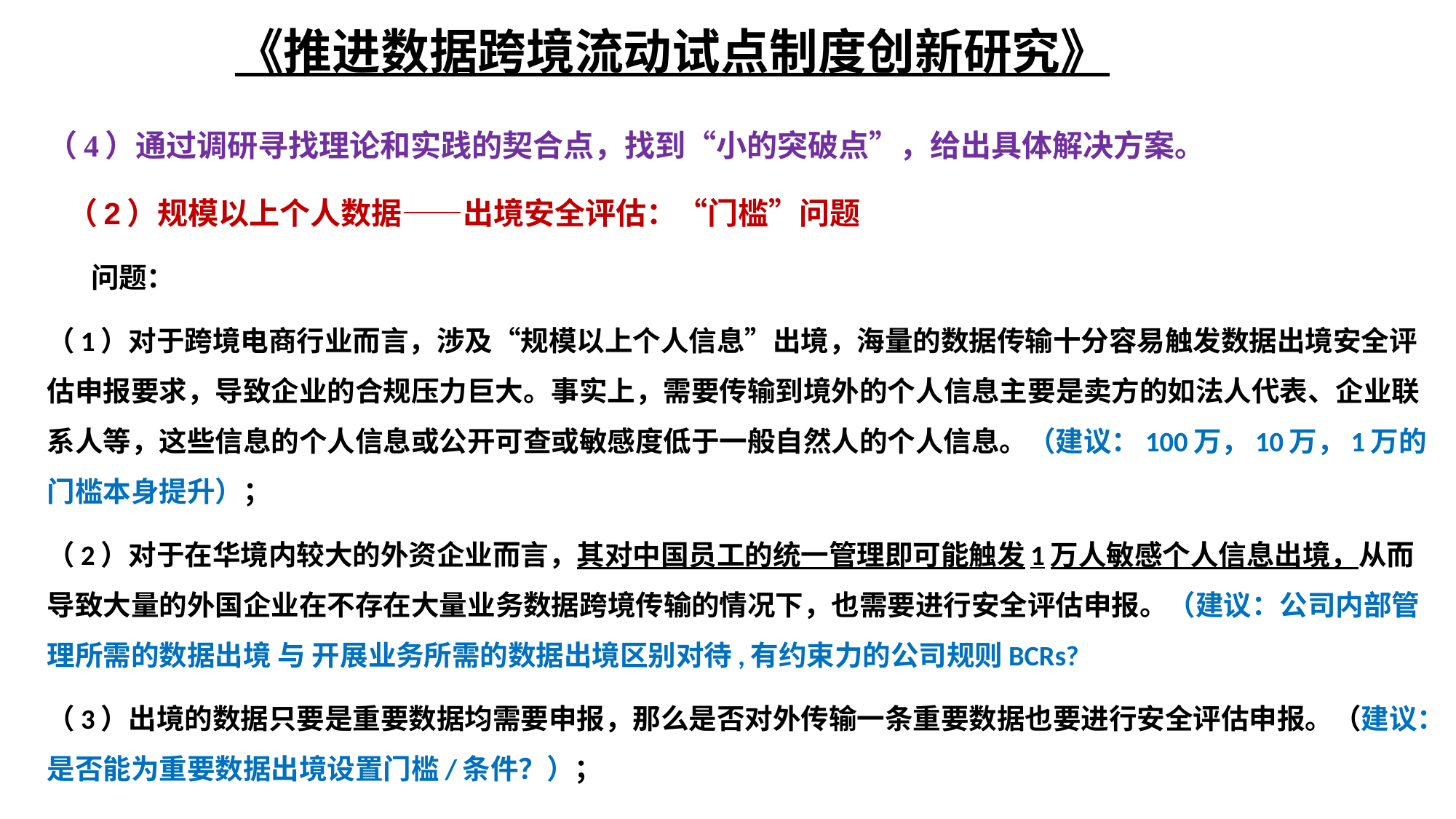

《推进数据跨境流动试点制度创新研究》
（4）通过调研寻找理论和实践的契合点，找到“小的突破点”，给出具体解决方案。
  （2）规模以上个人数据——出境安全评估：“门槛”问题
      问题：
（1）对于跨境电商行业而言，涉及“规模以上个人信息”出境，海量的数据传输十分容易触发数据出境安全评估申报要求，导致企业的合规压力巨大。事实上，需要传输到境外的个人信息主要是卖方的如法人代表、企业联系人等，这些信息的个人信息或公开可查或敏感度低于一般自然人的个人信息。（建议：100万，10万，1万的门槛本身提升）；
（2）对于在华境内较大的外资企业而言，其对中国员工的统一管理即可能触发1万人敏感个人信息出境，从而导致大量的外国企业在不存在大量业务数据跨境传输的情况下，也需要进行安全评估申报。（建议：公司内部管理所需的数据出境 与 开展业务所需的数据出境区别对待,有约束力的公司规则BCRs?
（3）出境的数据只要是重要数据均需要申报，那么是否对外传输一条重要数据也要进行安全评估申报。（建议：是否能为重要数据出境设置门槛/条件？）；